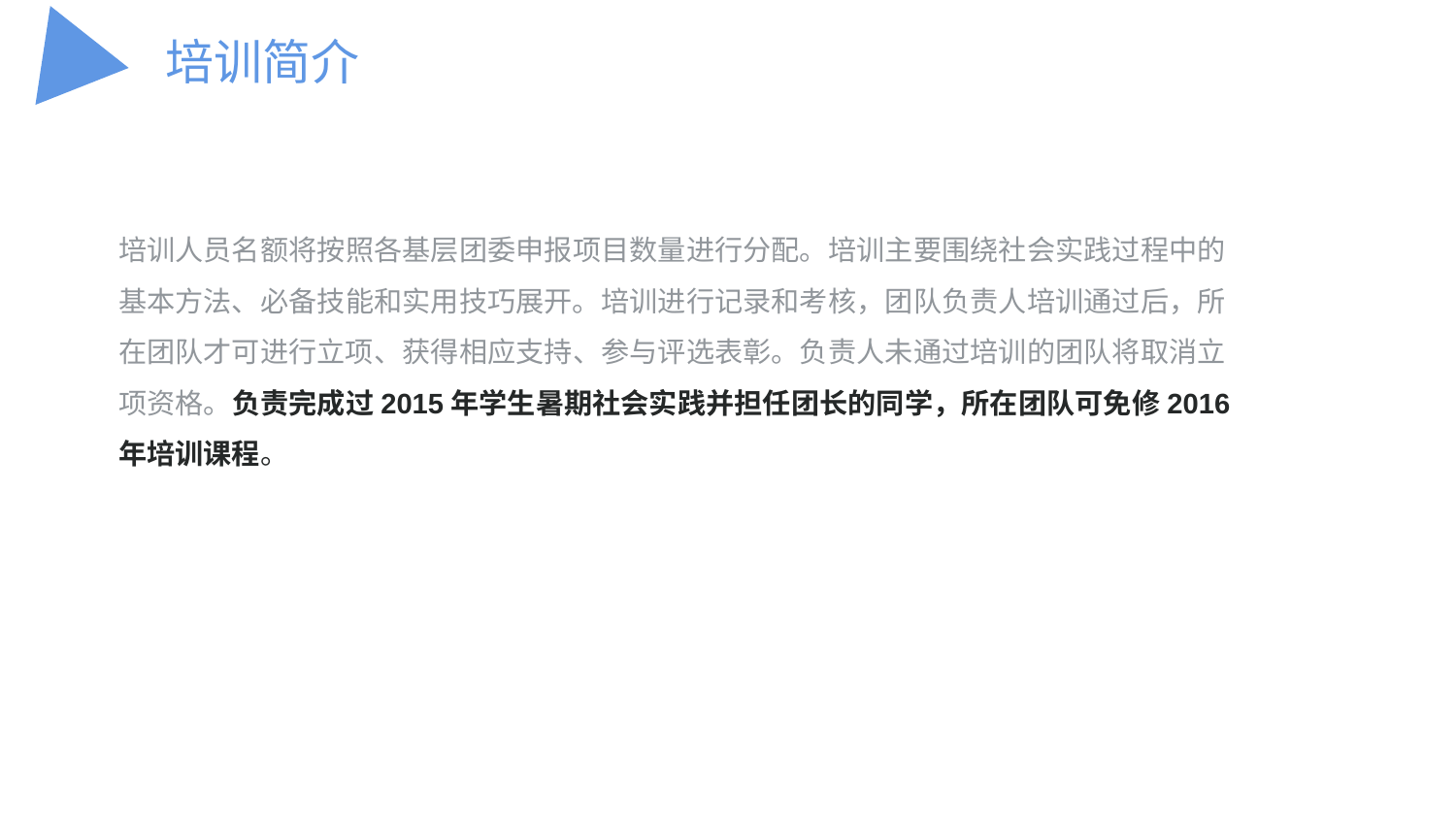

培训简介
培训人员名额将按照各基层团委申报项目数量进行分配。培训主要围绕社会实践过程中的基本方法、必备技能和实用技巧展开。培训进行记录和考核，团队负责人培训通过后，所在团队才可进行立项、获得相应支持、参与评选表彰。负责人未通过培训的团队将取消立项资格。负责完成过2015年学生暑期社会实践并担任团长的同学，所在团队可免修2016年培训课程。